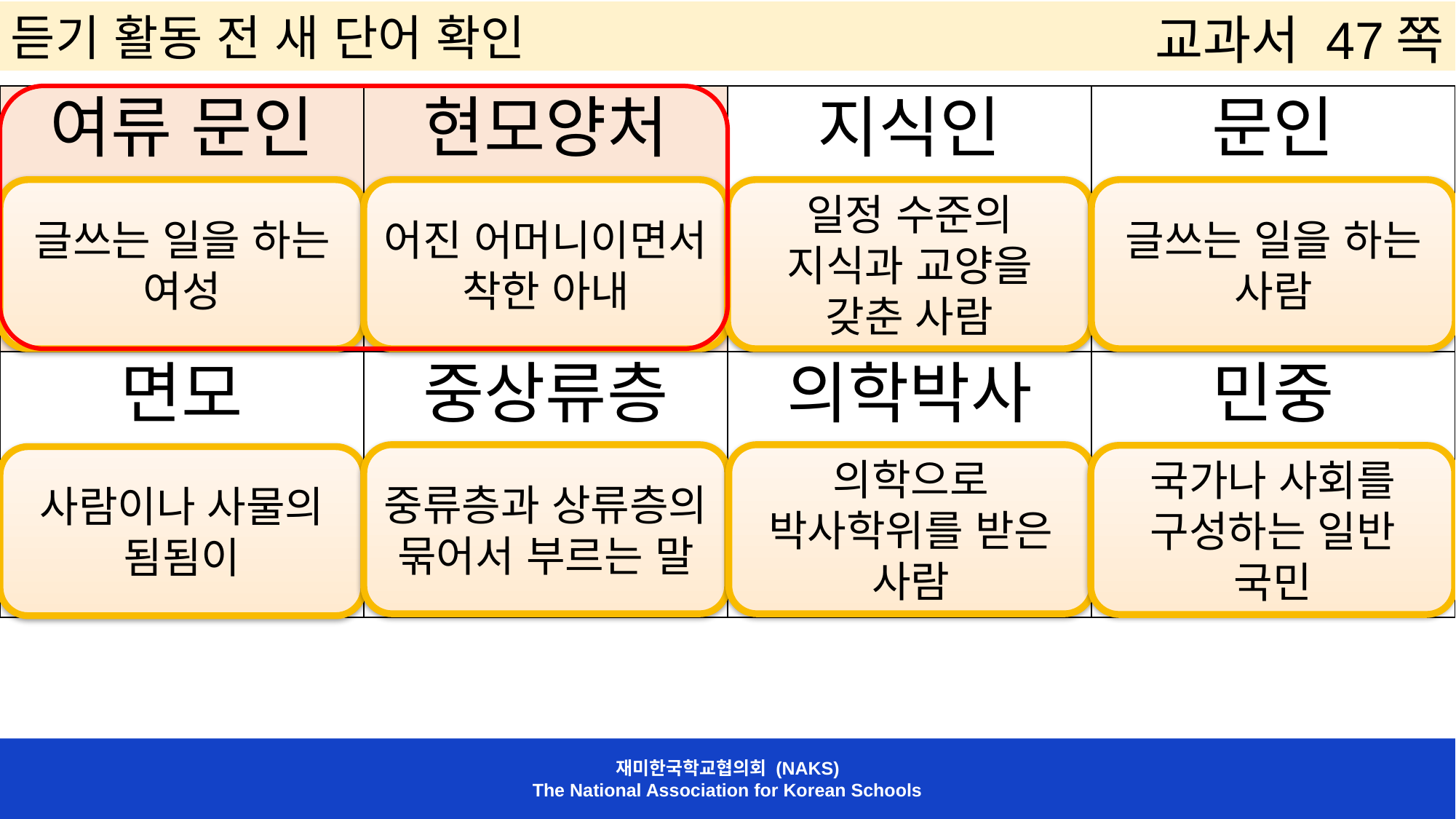

듣기 활동 전 새 단어 확인
교과서 47쪽

| 여류 문인 | 현모양처 | 지식인 | 문인 |
| --- | --- | --- | --- |
| 면모 | 중상류층 | 의학박사 | 민중 |
글쓰는 일을 하는 여성
어진 어머니이면서 착한 아내
일정 수준의 지식과 교양을 갖춘 사람
글쓰는 일을 하는 사람
중류층과 상류층의 묶어서 부르는 말
의학으로 박사학위를 받은 사람
국가나 사회를 구성하는 일반 국민
사람이나 사물의 됨됨이
재미한국학교협의회 (NAKS)
The National Association for Korean Schools